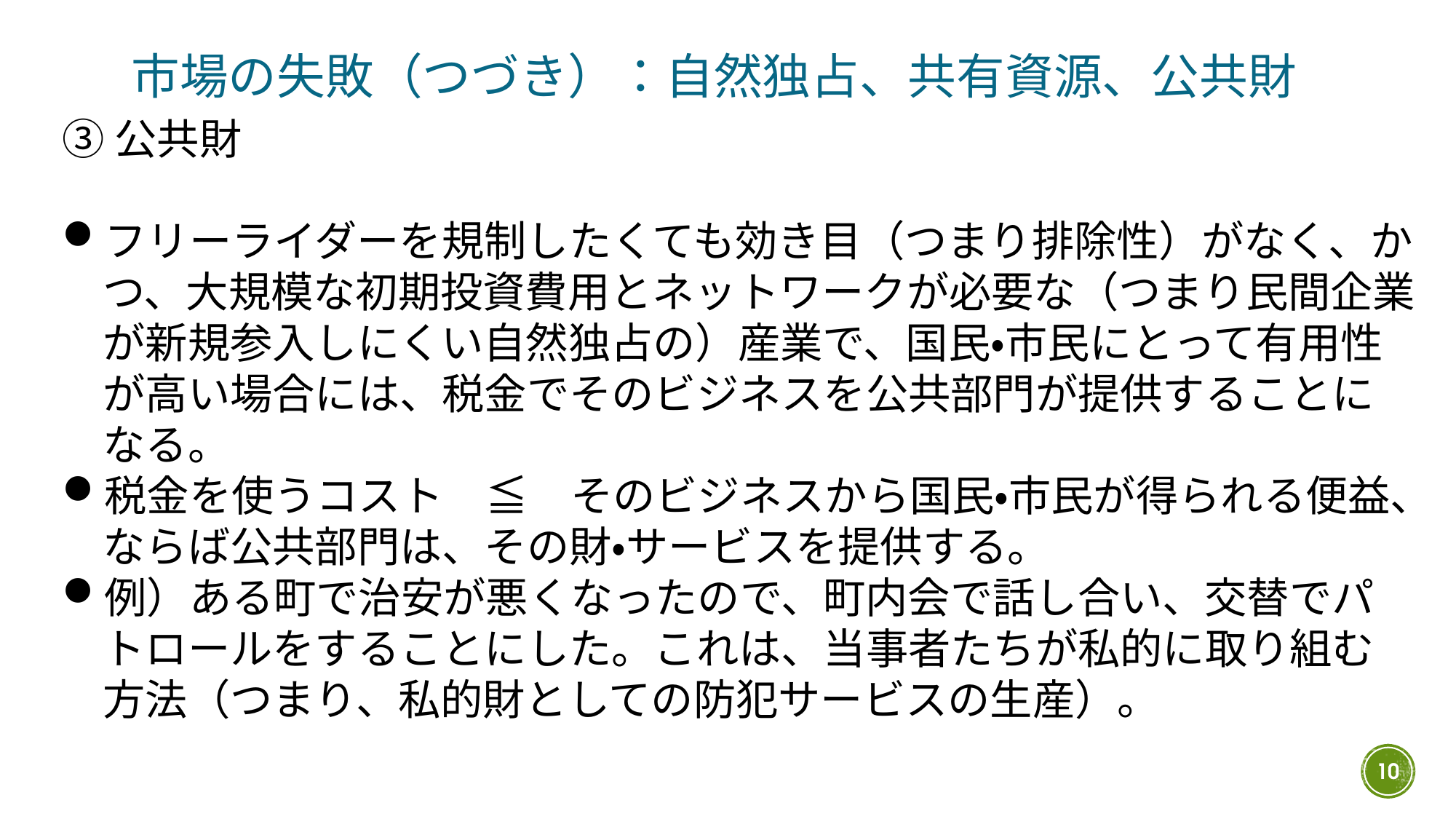

市場の失敗（つづき）：自然独占、共有資源、公共財
③公共財

フリーライダーを規制したくても効き目（つまり排除性）がなく、かつ、大規模な初期投資費用とネットワークが必要な（つまり民間企業が新規参入しにくい自然独占の）産業で、国民・市民にとって有用性が高い場合には、税金でそのビジネスを公共部門が提供することになる。
税金を使うコスト　≦　そのビジネスから国民・市民が得られる便益、ならば公共部門は、その財・サービスを提供する。
例）ある町で治安が悪くなったので、町内会で話し合い、交替でパトロールをすることにした。これは、当事者たちが私的に取り組む方法（つまり、私的財としての防犯サービスの生産）。
10